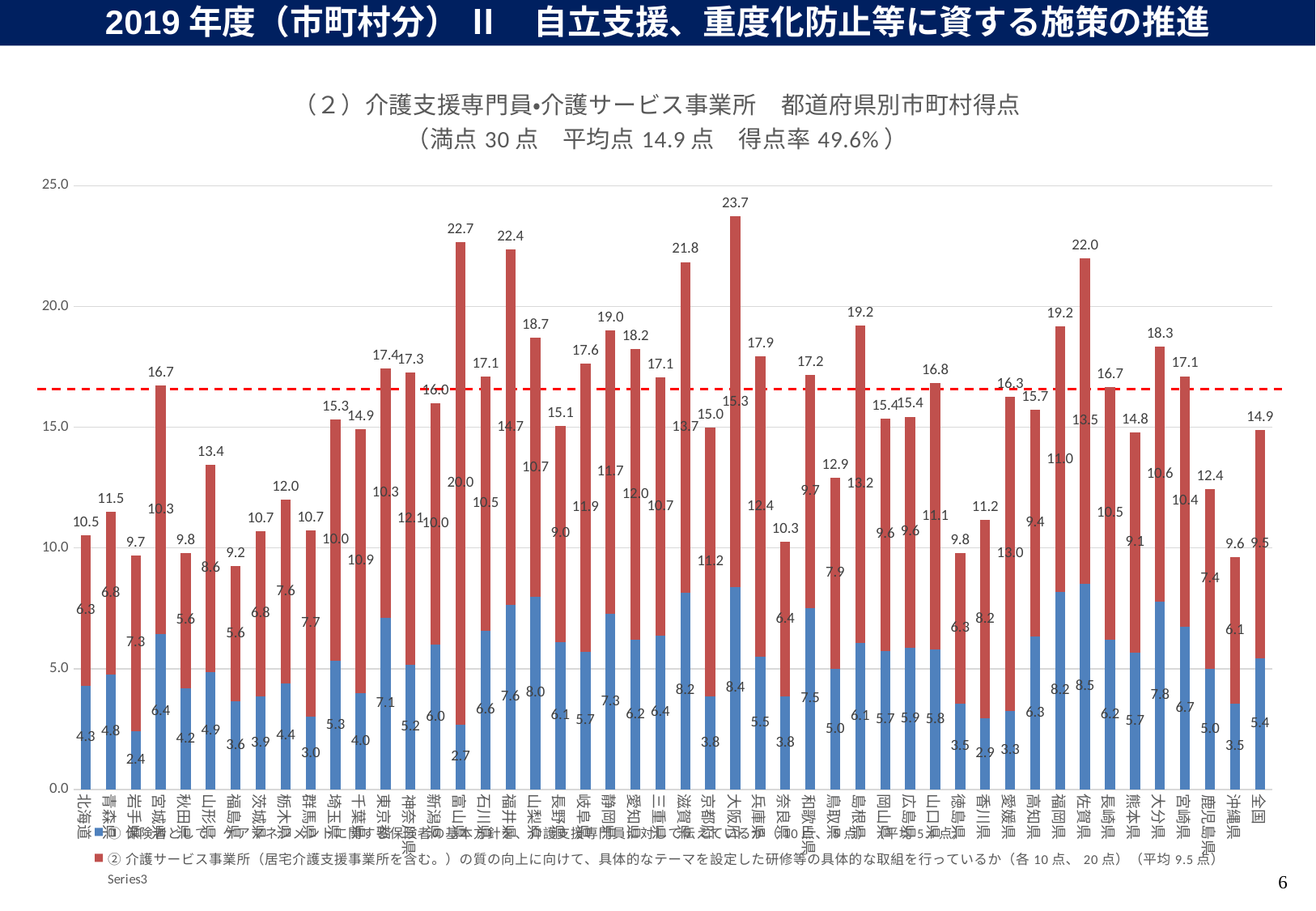

2019年度（市町村分） Ⅱ　自立支援、重度化防止等に資する施策の推進

### Chart: （２）介護支援専門員・介護サービス事業所　都道府県別市町村得点
（満点30点　平均点14.9点　得点率49.6%）

| Category | ①保険者として、ケアマネジメントに関する保険者の基本方針を、介護支援専門員に対して伝えているか（10点、5点）（平均5.4点） | ②介護サービス事業所（居宅介護支援事業所を含む。）の質の向上に向けて、具体的なテーマを設定した研修等の具体的な取組を行っているか（各10点、20点）（平均9.5点） |  |
|---|---|---|---|
| 北海道 | 4.273743016759776 | 6.256983240223463 | 10.53072625698324 |
| 青森県 | 4.75 | 6.75 | 11.5 |
| 岩手県 | 2.4242424242424243 | 7.2727272727272725 | 9.696969696969697 |
| 宮城県 | 6.428571428571429 | 10.285714285714286 | 16.714285714285715 |
| 秋田県 | 4.2 | 5.6 | 9.8 |
| 山形県 | 4.857142857142857 | 8.571428571428571 | 13.428571428571429 |
| 福島県 | 3.6440677966101696 | 5.593220338983051 | 9.23728813559322 |
| 茨城県 | 3.8636363636363638 | 6.818181818181818 | 10.681818181818182 |
| 栃木県 | 4.4 | 7.6 | 12.0 |
| 群馬県 | 3.0 | 7.714285714285714 | 10.714285714285714 |
| 埼玉県 | 5.317460317460317 | 10.0 | 15.317460317460318 |
| 千葉県 | 3.9814814814814814 | 10.925925925925926 | 14.907407407407407 |
| 東京都 | 7.096774193548387 | 10.32258064516129 | 17.419354838709676 |
| 神奈川県 | 5.151515151515151 | 12.121212121212121 | 17.272727272727273 |
| 新潟県 | 6.0 | 10.0 | 16.0 |
| 富山県 | 2.6666666666666665 | 20.0 | 22.666666666666668 |
| 石川県 | 6.578947368421052 | 10.526315789473685 | 17.105263157894736 |
| 福井県 | 7.647058823529412 | 14.705882352941176 | 22.352941176470587 |
| 山梨県 | 7.962962962962963 | 10.74074074074074 | 18.703703703703702 |
| 長野県 | 6.103896103896104 | 8.96103896103896 | 15.064935064935066 |
| 岐阜県 | 5.714285714285714 | 11.904761904761905 | 17.61904761904762 |
| 静岡県 | 7.285714285714286 | 11.714285714285714 | 19.0 |
| 愛知県 | 6.203703703703703 | 12.037037037037036 | 18.24074074074074 |
| 三重県 | 6.379310344827586 | 10.689655172413794 | 17.06896551724138 |
| 滋賀県 | 8.157894736842104 | 13.68421052631579 | 21.842105263157894 |
| 京都府 | 3.8461538461538463 | 11.153846153846153 | 15.0 |
| 大阪府 | 8.372093023255815 | 15.348837209302326 | 23.72093023255814 |
| 兵庫県 | 5.487804878048781 | 12.439024390243903 | 17.926829268292682 |
| 奈良県 | 3.8461538461538463 | 6.410256410256411 | 10.256410256410257 |
| 和歌山県 | 7.5 | 9.666666666666666 | 17.166666666666668 |
| 鳥取県 | 5.0 | 7.894736842105263 | 12.894736842105264 |
| 島根県 | 6.052631578947368 | 13.157894736842104 | 19.210526315789473 |
| 岡山県 | 5.7407407407407405 | 9.62962962962963 | 15.37037037037037 |
| 広島県 | 5.869565217391305 | 9.565217391304348 | 15.434782608695652 |
| 山口県 | 5.7894736842105265 | 11.052631578947368 | 16.842105263157894 |
| 徳島県 | 3.5416666666666665 | 6.25 | 9.791666666666666 |
| 香川県 | 2.9411764705882355 | 8.235294117647058 | 11.176470588235293 |
| 愛媛県 | 3.25 | 13.0 | 16.25 |
| 高知県 | 6.323529411764706 | 9.411764705882353 | 15.735294117647058 |
| 福岡県 | 8.166666666666666 | 11.0 | 19.166666666666668 |
| 佐賀県 | 8.5 | 13.5 | 22.0 |
| 長崎県 | 6.190476190476191 | 10.476190476190476 | 16.666666666666668 |
| 熊本県 | 5.666666666666667 | 9.11111111111111 | 14.777777777777779 |
| 大分県 | 7.777777777777778 | 10.555555555555555 | 18.333333333333332 |
| 宮崎県 | 6.730769230769231 | 10.384615384615385 | 17.115384615384617 |
| 鹿児島県 | 5.0 | 7.441860465116279 | 12.44186046511628 |
| 沖縄県 | 3.5365853658536586 | 6.097560975609756 | 9.634146341463415 |
| 全国 | 5.416427340608846 | 9.471568064330844 | 14.887995404939689 |
6